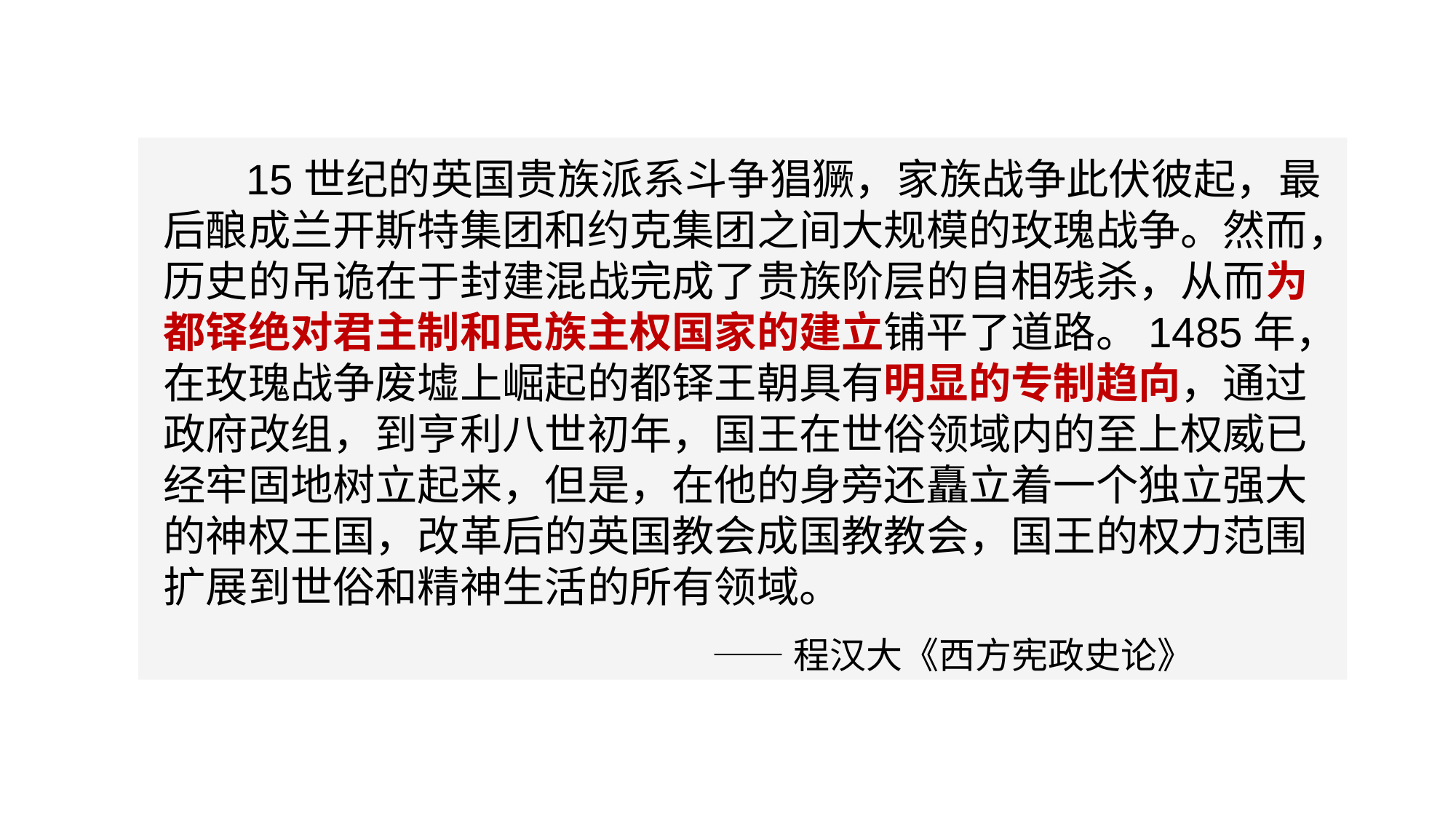

15世纪的英国贵族派系斗争猖獗，家族战争此伏彼起，最后酿成兰开斯特集团和约克集团之间大规模的玫瑰战争。然而，历史的吊诡在于封建混战完成了贵族阶层的自相残杀，从而为都铎绝对君主制和民族主权国家的建立铺平了道路。1485年，在玫瑰战争废墟上崛起的都铎王朝具有明显的专制趋向，通过政府改组，到亨利八世初年，国王在世俗领域内的至上权威已经牢固地树立起来，但是，在他的身旁还矗立着一个独立强大的神权王国，改革后的英国教会成国教教会，国王的权力范围扩展到世俗和精神生活的所有领域。
                                                          ——程汉大《西方宪政史论》